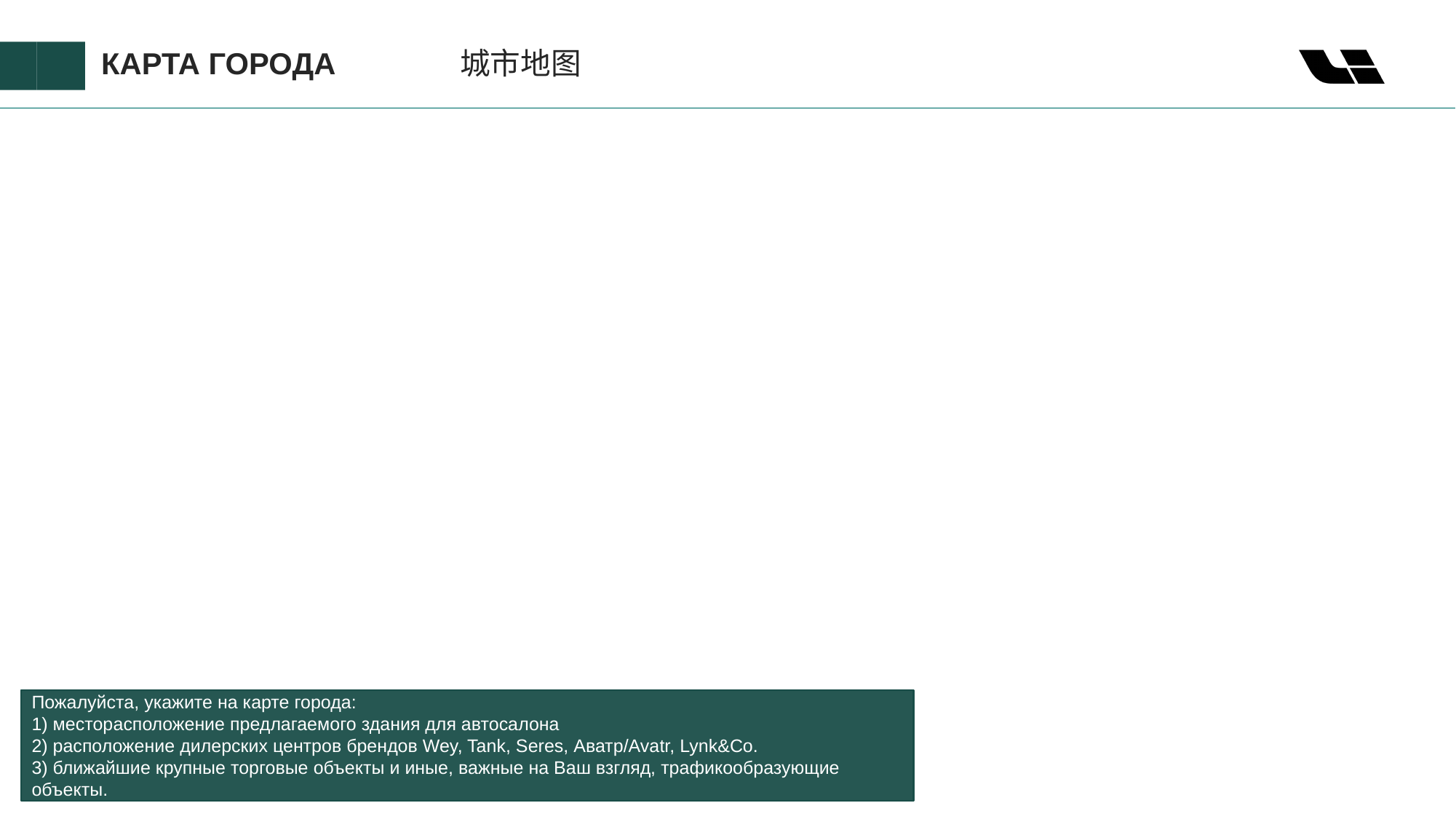

КАРТА ГОРОДА              城市地图
Пожалуйста, укажите на карте города:
1) месторасположение предлагаемого здания для автосалона
2) расположение дилерских центров брендов Wey, Tank, Seres, Аватр/Avatr, Lynk&Co.
3) ближайшие крупные торговые объекты и иные, важные на Ваш взгляд, трафикообразующие объекты.